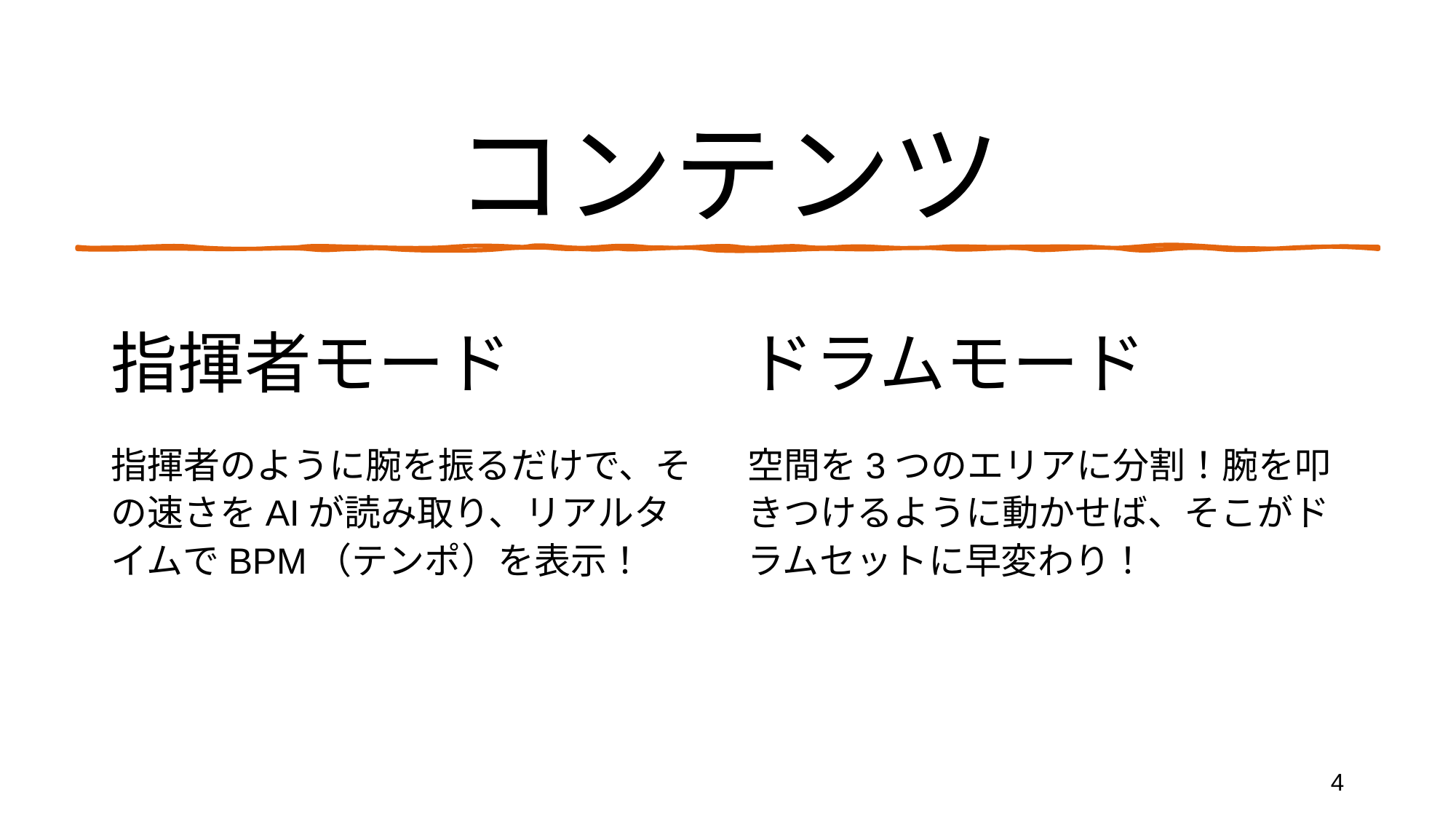

# コンテンツ
指揮者モード
ドラムモード
指揮者のように腕を振るだけで、その速さをAIが読み取り、リアルタイムでBPM（テンポ）を表示！
空間を3つのエリアに分割！腕を叩きつけるように動かせば、そこがドラムセットに早変わり！
4